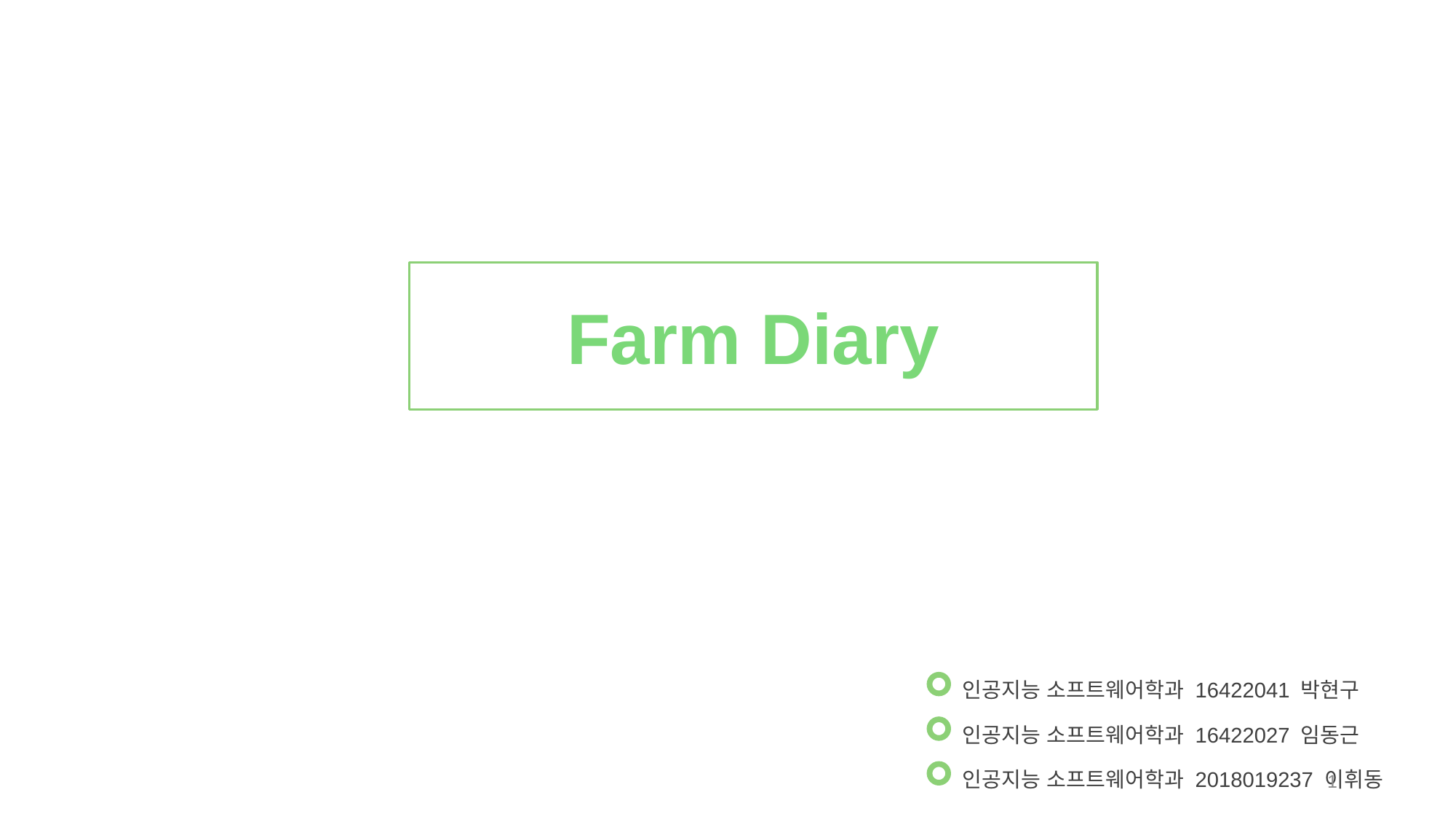

Farm Diary
인공지능 소프트웨어학과 16422041 박현구

인공지능 소프트웨어학과 16422027 임동근

인공지능 소프트웨어학과 2018019237 이휘동
1